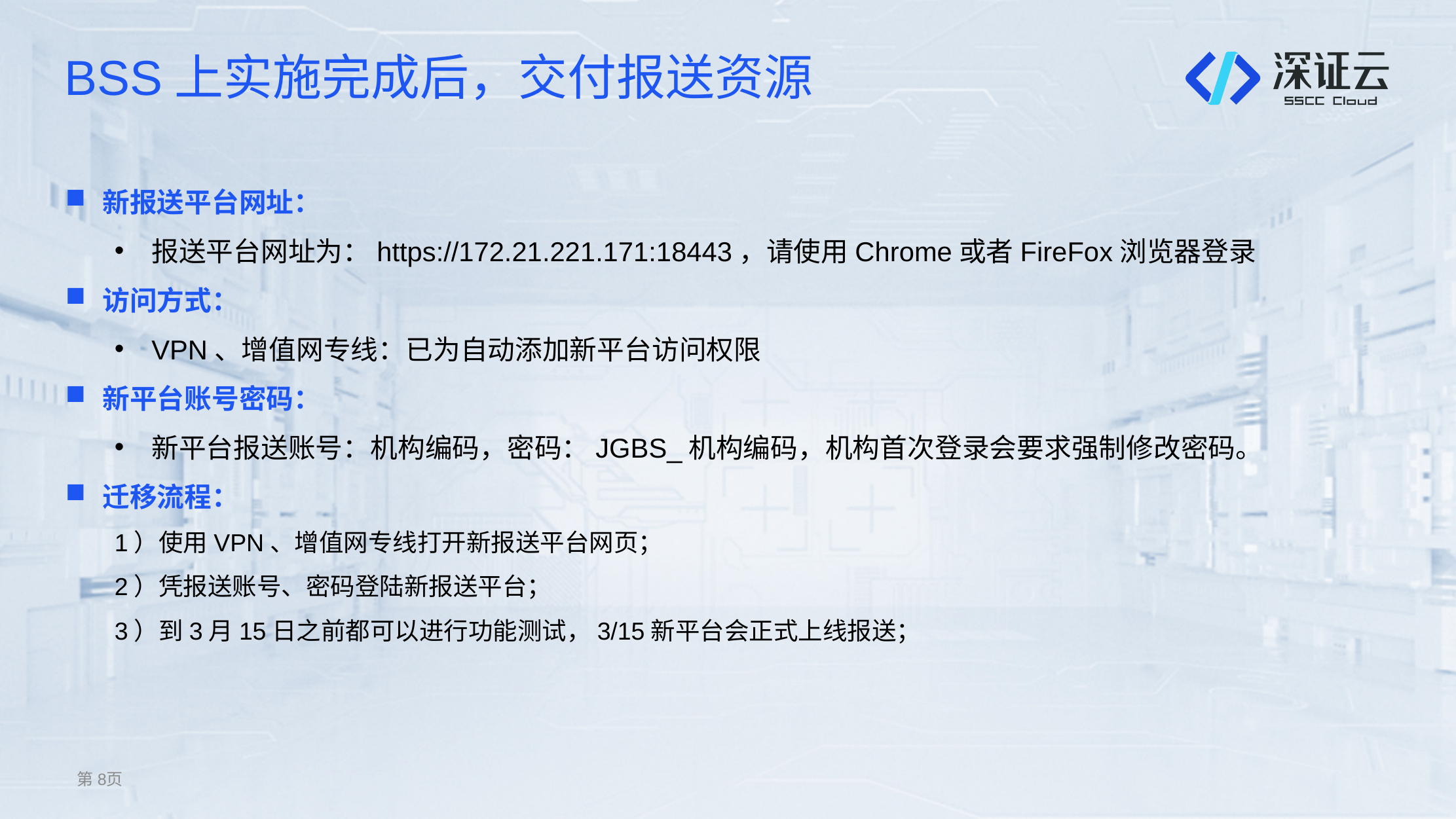

BSS上实施完成后，交付报送资源
新报送平台网址：
报送平台网址为：https://172.21.221.171:18443，请使用Chrome或者FireFox浏览器登录
访问方式：
VPN、增值网专线：已为自动添加新平台访问权限
新平台账号密码：
新平台报送账号：机构编码，密码：JGBS_机构编码，机构首次登录会要求强制修改密码。
迁移流程：
1）使用VPN、增值网专线打开新报送平台网页；
2）凭报送账号、密码登陆新报送平台；
3）到3月15日之前都可以进行功能测试，3/15新平台会正式上线报送；